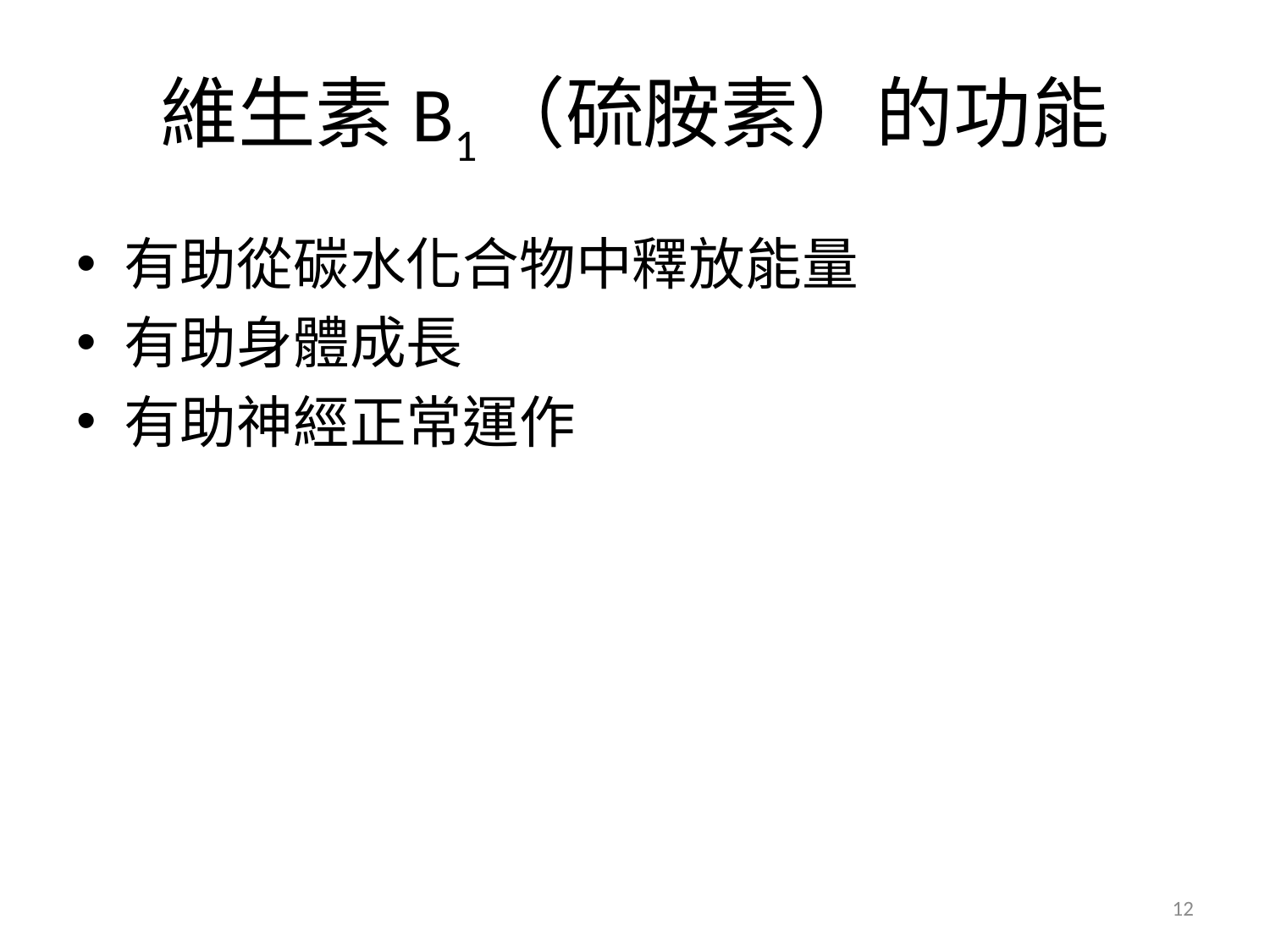

# 維生素B1（硫胺素）的功能
有助從碳水化合物中釋放能量
有助身體成長
有助神經正常運作
12